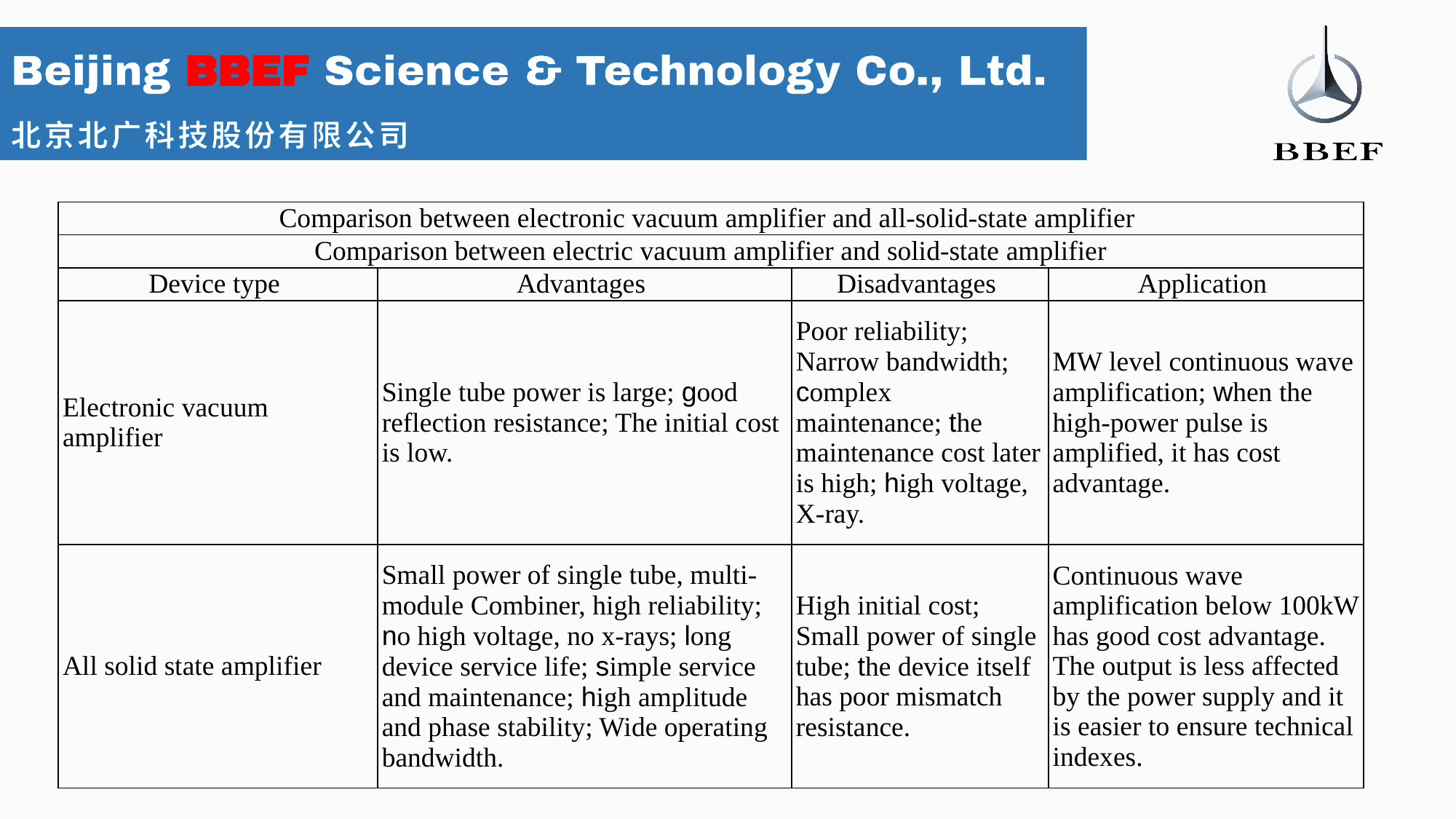

Beijing BBEF Science & Technology Co., Ltd.
北京北广科技股份有限公司
| Comparison between electronic vacuum amplifier and all-solid-state amplifier |  |  |  |
| --- | --- | --- | --- |
| Comparison between electric vacuum amplifier and solid-state amplifier |  |  |  |
| Device type | Advantages | Disadvantages | Application |
| Electronic vacuum amplifier | Single tube power is large; good reflection resistance; The initial cost is low. | Poor reliability; Narrow bandwidth; complex maintenance; the maintenance cost later is high; high voltage, X-ray. | MW level continuous wave amplification; when the high-power pulse is amplified, it has cost advantage. |
| All solid state amplifier | Small power of single tube, multi-module Combiner, high reliability; no high voltage, no x-rays; long device service life; simple service and maintenance; high amplitude and phase stability; Wide operating bandwidth. | High initial cost; Small power of single tube; the device itself has poor mismatch resistance. | Continuous wave amplification below 100kW has good cost advantage. The output is less affected by the power supply and it is easier to ensure technical indexes. |